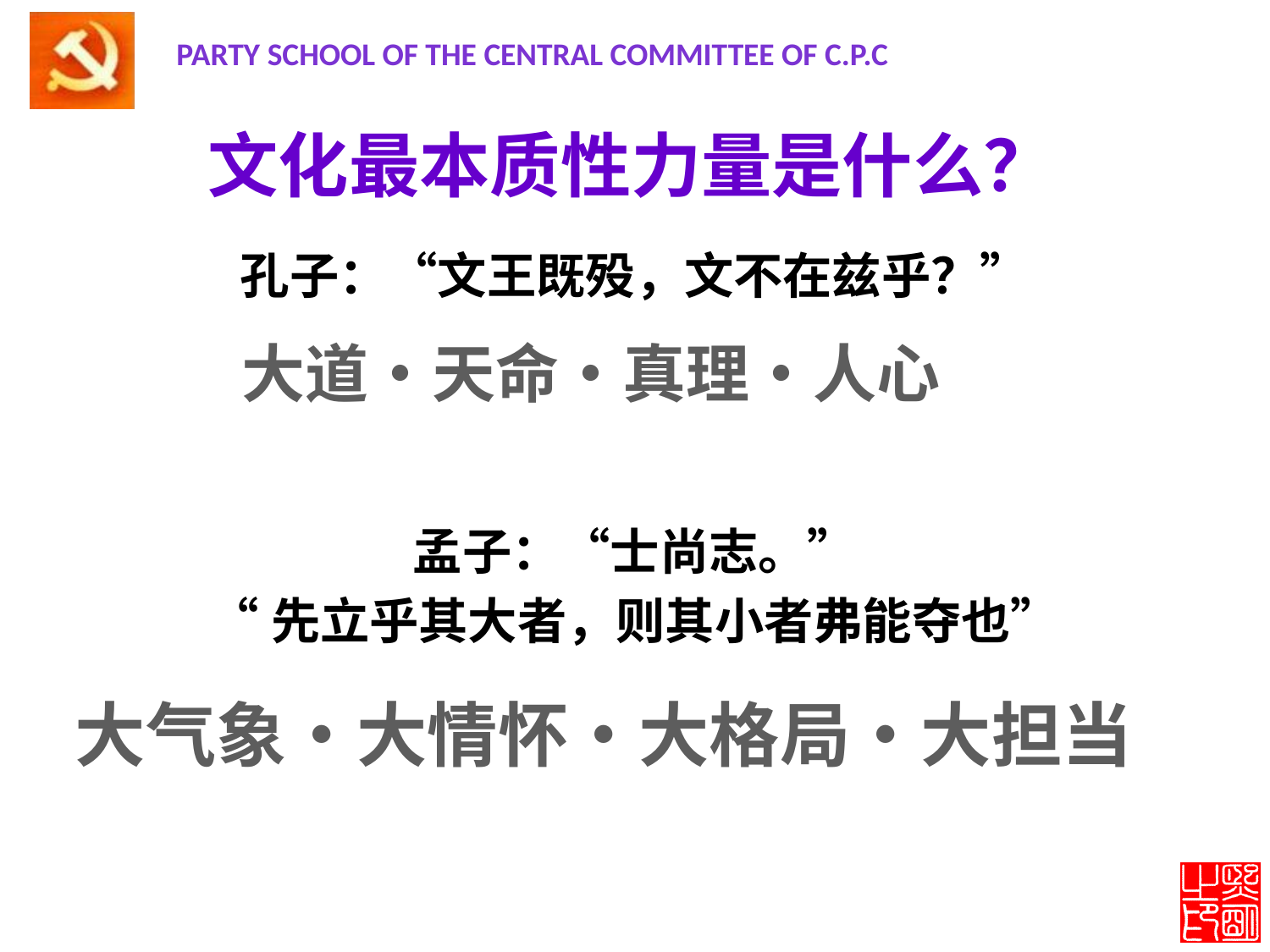

# 文化最本质性力量是什么？
孔子：“文王既殁，文不在兹乎？”

孟子：“士尚志。”
“先立乎其大者，则其小者弗能夺也”

大道•天命•真理•人心
大气象•大情怀•大格局•大担当